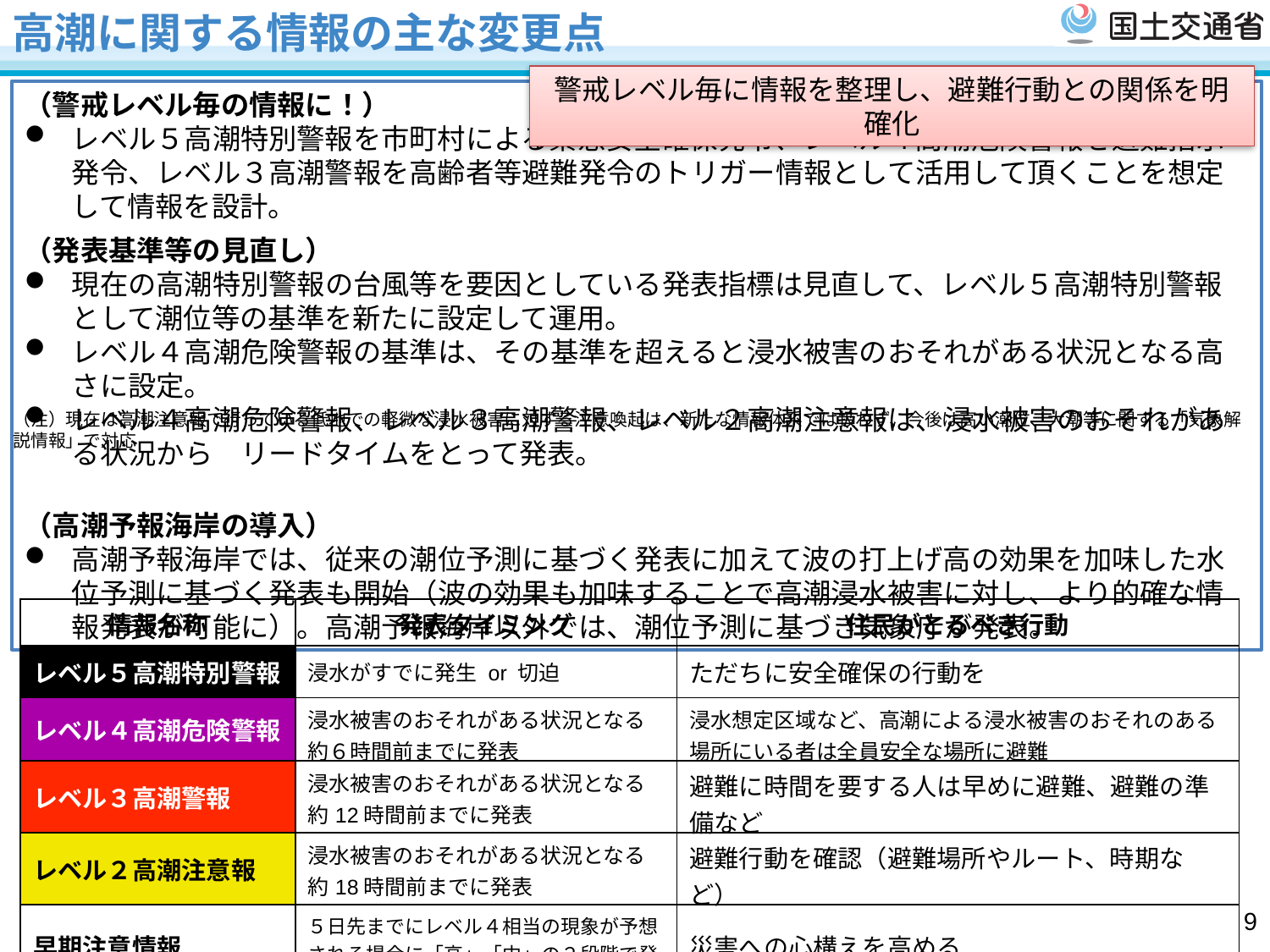

高潮に関する情報の主な変更点
警戒レベル毎に情報を整理し、避難行動との関係を明確化
（警戒レベル毎の情報に！）
レベル５高潮特別警報を市町村による緊急安全確保発令、レベル４高潮危険警報を避難指示発令、レベル３高潮警報を高齢者等避難発令のトリガー情報として活用して頂くことを想定して情報を設計。

（発表基準等の見直し）
現在の高潮特別警報の台風等を要因としている発表指標は見直して、レベル５高潮特別警報として潮位等の基準を新たに設定して運用。
レベル４高潮危険警報の基準は、その基準を超えると浸水被害のおそれがある状況となる高さに設定。
レベル４高潮危険警報、レベル３高潮警報、レベル２高潮注意報は、浸水被害のおそれがある状況から　リードタイムをとって発表。
（高潮予報海岸の導入）
高潮予報海岸では、従来の潮位予測に基づく発表に加えて波の打上げ高の効果を加味した水位予測に基づく発表も開始（波の効果も加味することで高潮浸水被害に対し、より的確な情報発表が可能に）。高潮予報海岸以外では、潮位予測に基づき気象庁が発表。
（注）現在は高潮注意報で行っている低地での軽微な浸水被害に対する注意喚起は、新たな情報体系では扱わず、今後は高い潮位、大潮等に関する「気象解説情報」で対応
| 情報名称 | 発表タイミング | 住民がとるべき行動 |
| --- | --- | --- |
| レベル５高潮特別警報 | 浸水がすでに発生 or 切迫 | ただちに安全確保の行動を |
| レベル４高潮危険警報 | 浸水被害のおそれがある状況となる 約６時間前までに発表 | 浸水想定区域など、高潮による浸水被害のおそれのある場所にいる者は全員安全な場所に避難 |
| レベル３高潮警報 | 浸水被害のおそれがある状況となる 約12時間前までに発表 | 避難に時間を要する人は早めに避難、避難の準備など |
| レベル２高潮注意報 | 浸水被害のおそれがある状況となる 約18時間前までに発表 | 避難行動を確認（避難場所やルート、時期など） |
| 早期注意情報 | ５日先までにレベル４相当の現象が予想される場合に「高」「中」の２段階で発表 | 災害への心構えを高める |
9